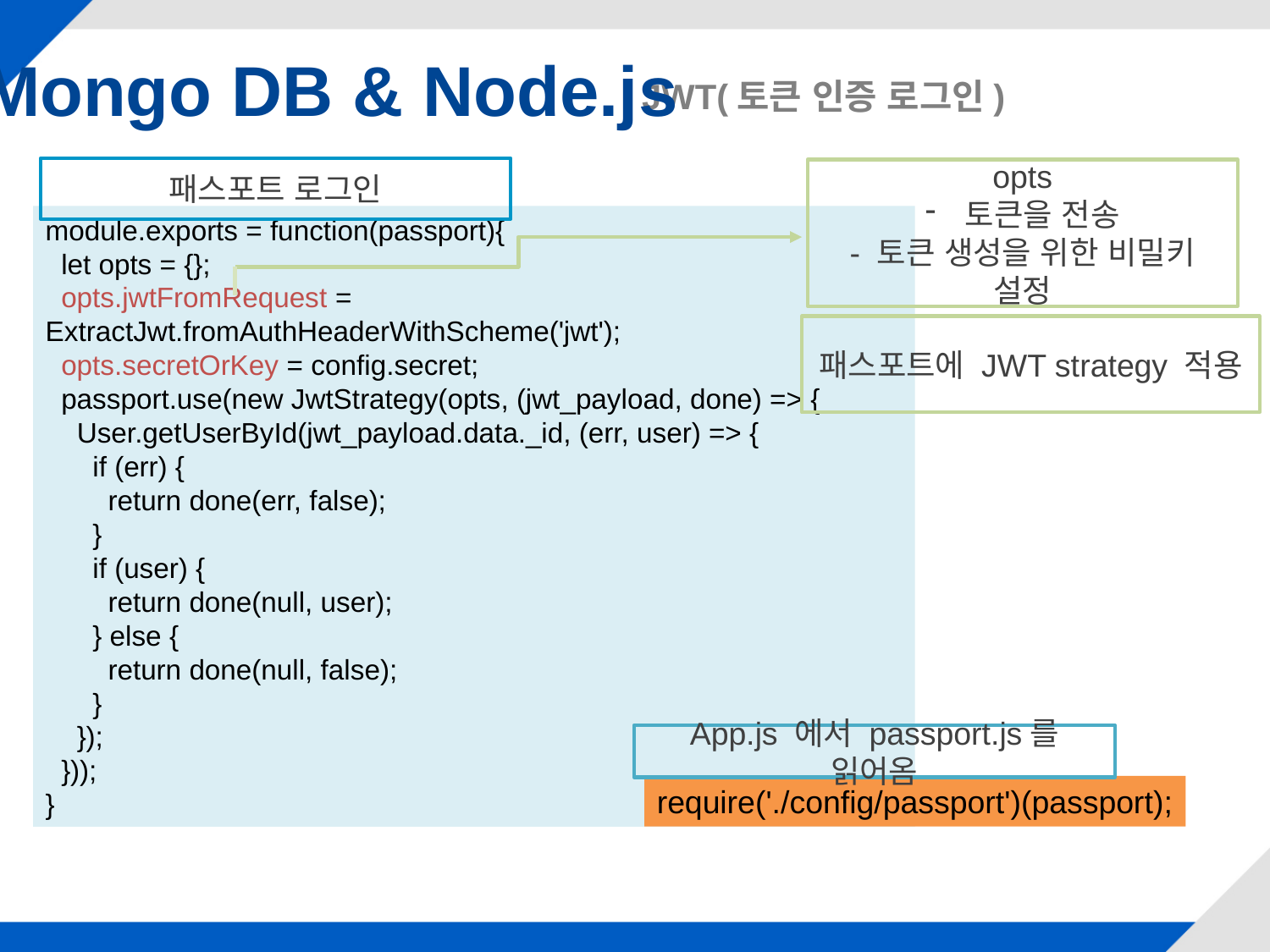

Mongo DB & Node.js

JWT(토큰 인증 로그인)
패스포트 로그인
opts
토큰을 전송
- 토큰 생성을 위한 비밀키 설정
module.exports = function(passport){
  let opts = {};
  opts.jwtFromRequest = ExtractJwt.fromAuthHeaderWithScheme('jwt');
  opts.secretOrKey = config.secret;
  passport.use(new JwtStrategy(opts, (jwt_payload, done) => {
    User.getUserById(jwt_payload.data._id, (err, user) => {
      if (err) {
        return done(err, false);
      }
      if (user) {
        return done(null, user);
      } else {
        return done(null, false);
      }
    });
  }));
}
패스포트에 JWT strategy 적용
App.js 에서 passport.js를 읽어옴
require('./config/passport')(passport);